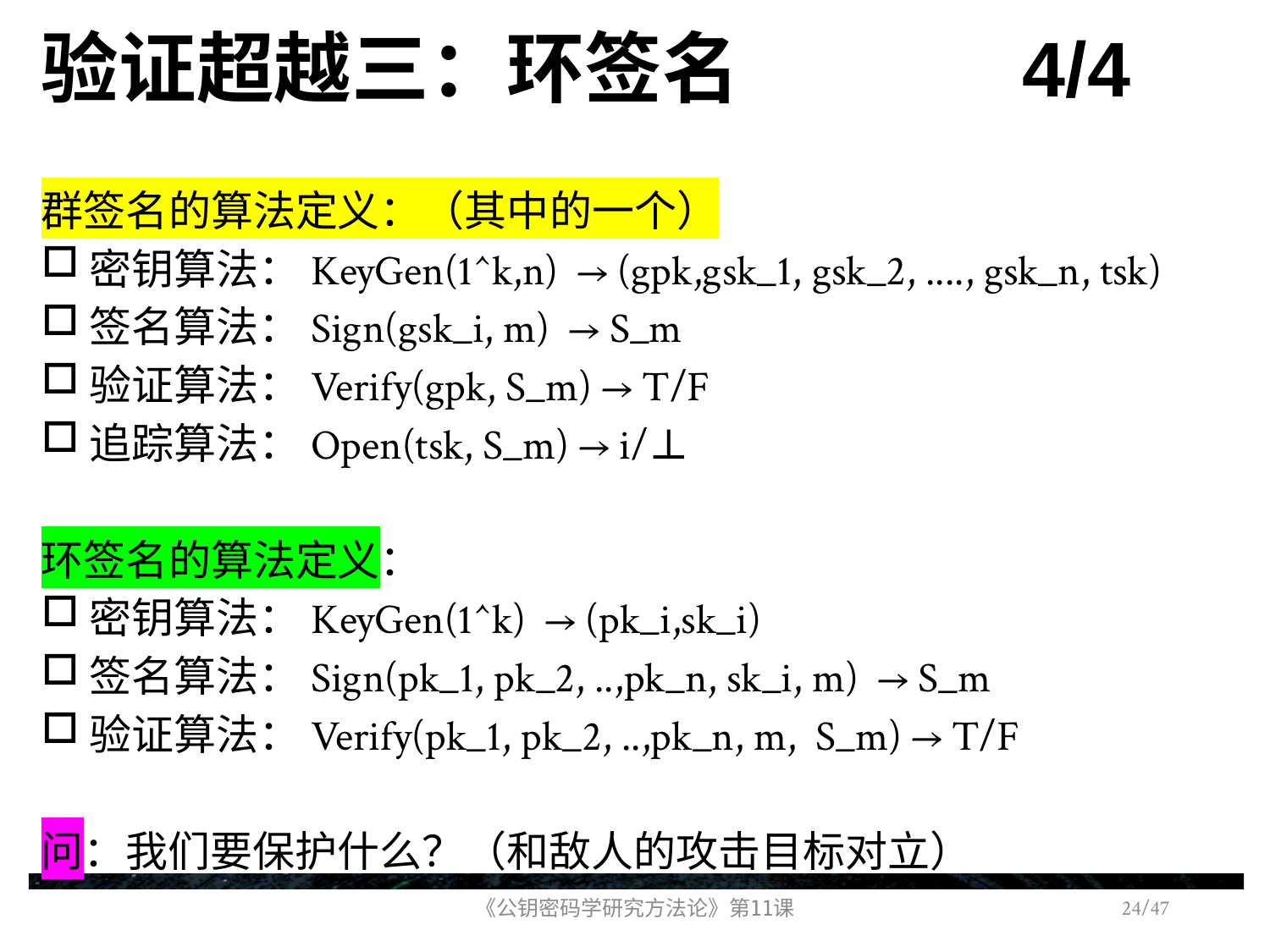

# 验证超越三：环签名               4/4
群签名的算法定义：（其中的一个）
密钥算法：KeyGen(1^k,n)  → (gpk,gsk_1, gsk_2, ...., gsk_n, tsk)
签名算法：Sign(gsk_i, m)  → S_m
验证算法：Verify(gpk, S_m) → T/F
追踪算法：Open(tsk, S_m) → i/⊥

环签名的算法定义：
密钥算法：KeyGen(1^k)  → (pk_i,sk_i)
签名算法：Sign(pk_1, pk_2, ..,pk_n, sk_i, m)  → S_m
验证算法：Verify(pk_1, pk_2, ..,pk_n, m,  S_m) → T/F

问：我们要保护什么？（和敌人的攻击目标对立）
《公钥密码学研究方法论》第11课
24/47